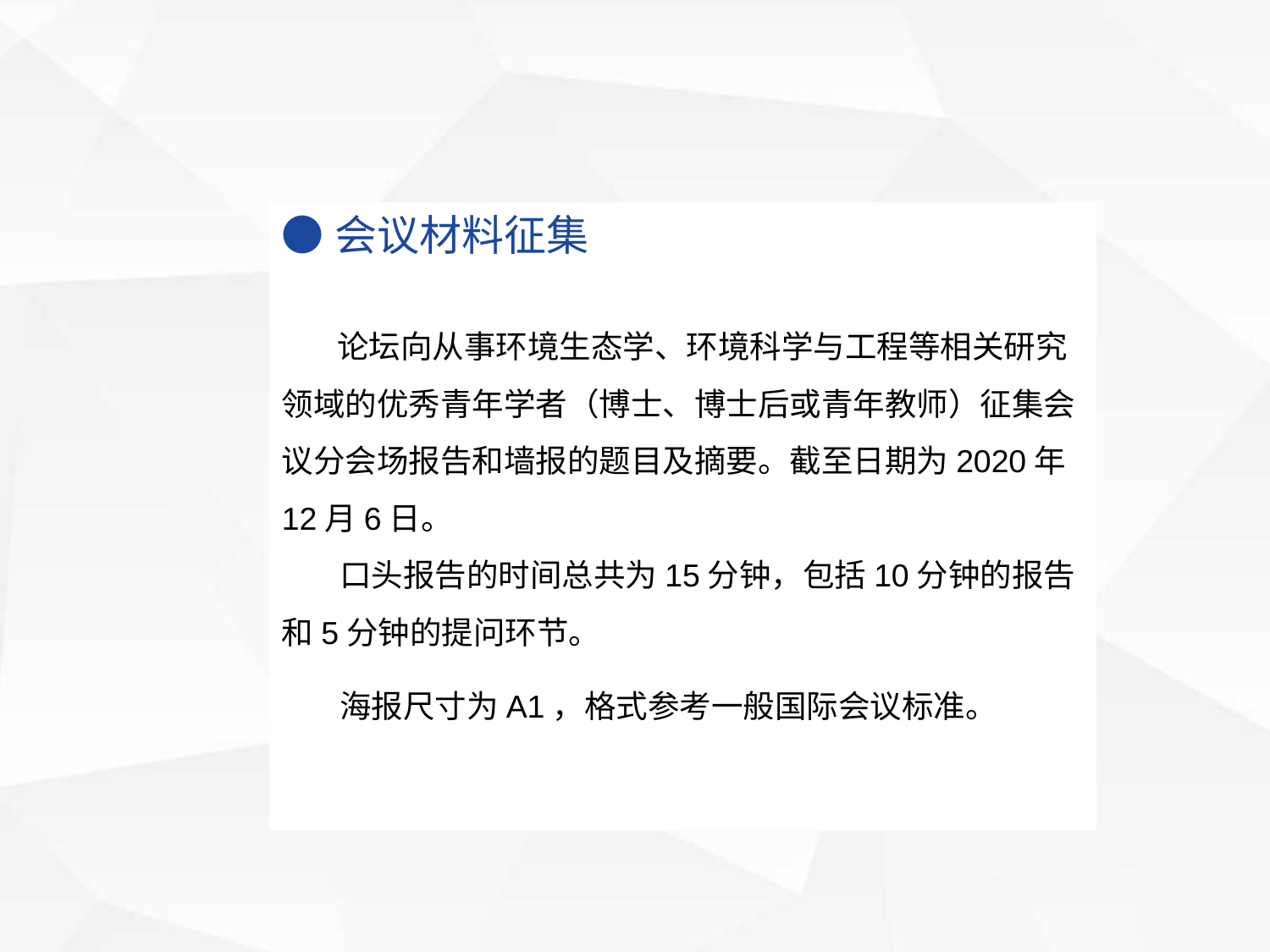

●会议材料征集

      论坛向从事环境生态学、环境科学与工程等相关研究领域的优秀青年学者（博士、博士后或青年教师）征集会议分会场报告和墙报的题目及摘要。截至日期为2020年12月6日。
       口头报告的时间总共为15分钟，包括10分钟的报告和5分钟的提问环节。
       海报尺寸为A1，格式参考一般国际会议标准。